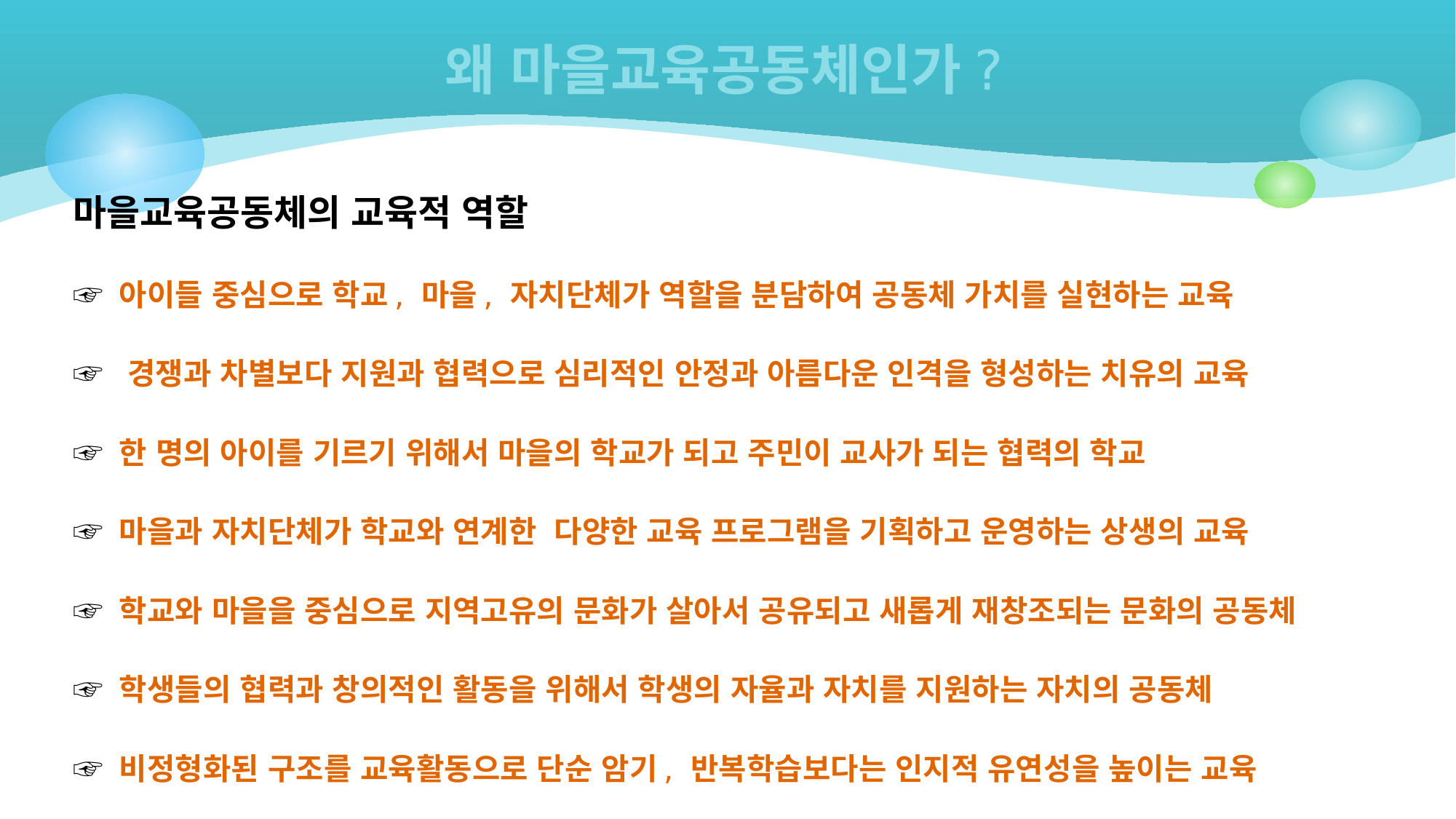

# 왜 마을교육공동체인가?

마을교육공동체의 교육적 역할
☞ 아이들 중심으로 학교, 마을, 자치단체가 역할을 분담하여 공동체 가치를 실현하는 교육
☞  경쟁과 차별보다 지원과 협력으로 심리적인 안정과 아름다운 인격을 형성하는 치유의 교육
☞ 한 명의 아이를 기르기 위해서 마을의 학교가 되고 주민이 교사가 되는 협력의 학교
☞ 마을과 자치단체가 학교와 연계한  다양한 교육 프로그램을 기획하고 운영하는 상생의 교육
☞ 학교와 마을을 중심으로 지역고유의 문화가 살아서 공유되고 새롭게 재창조되는 문화의 공동체
☞ 학생들의 협력과 창의적인 활동을 위해서 학생의 자율과 자치를 지원하는 자치의 공동체
☞ 비정형화된 구조를 교육활동으로 단순 암기, 반복학습보다는 인지적 유연성을 높이는 교육